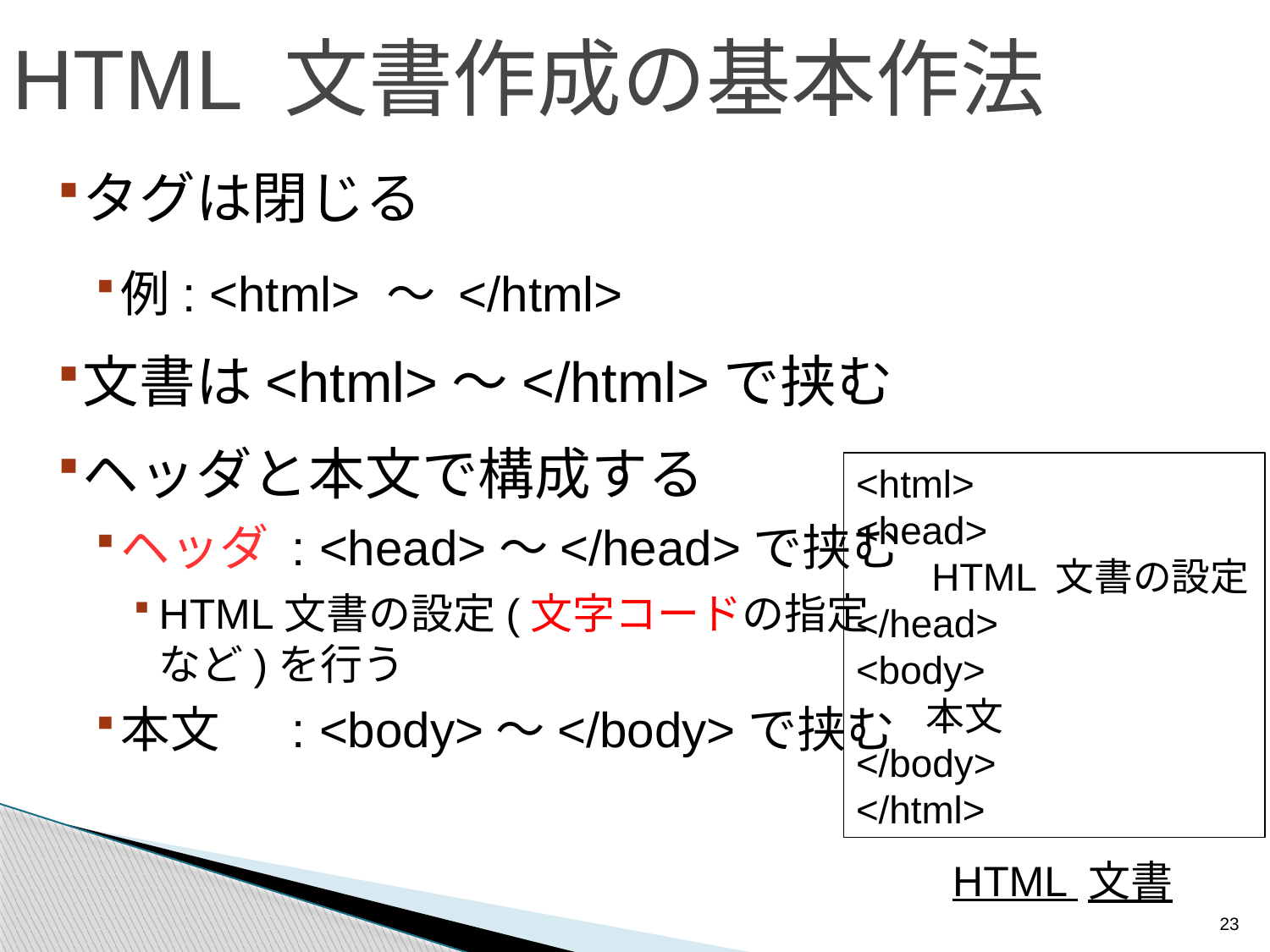

# HTML 文書作成の基本作法
タグは閉じる
例: <html> ～ </html>
文書は<html>～</html>で挟む
ヘッダと本文で構成する
ヘッダ : <head>～</head>で挟む
HTML文書の設定(文字コードの指定
など)を行う
本文 　: <body>～</body>で挟む
<html>
<head>
       HTML 文書の設定
</head>
<body>
       本文
</body>
</html>
HTML 文書
23